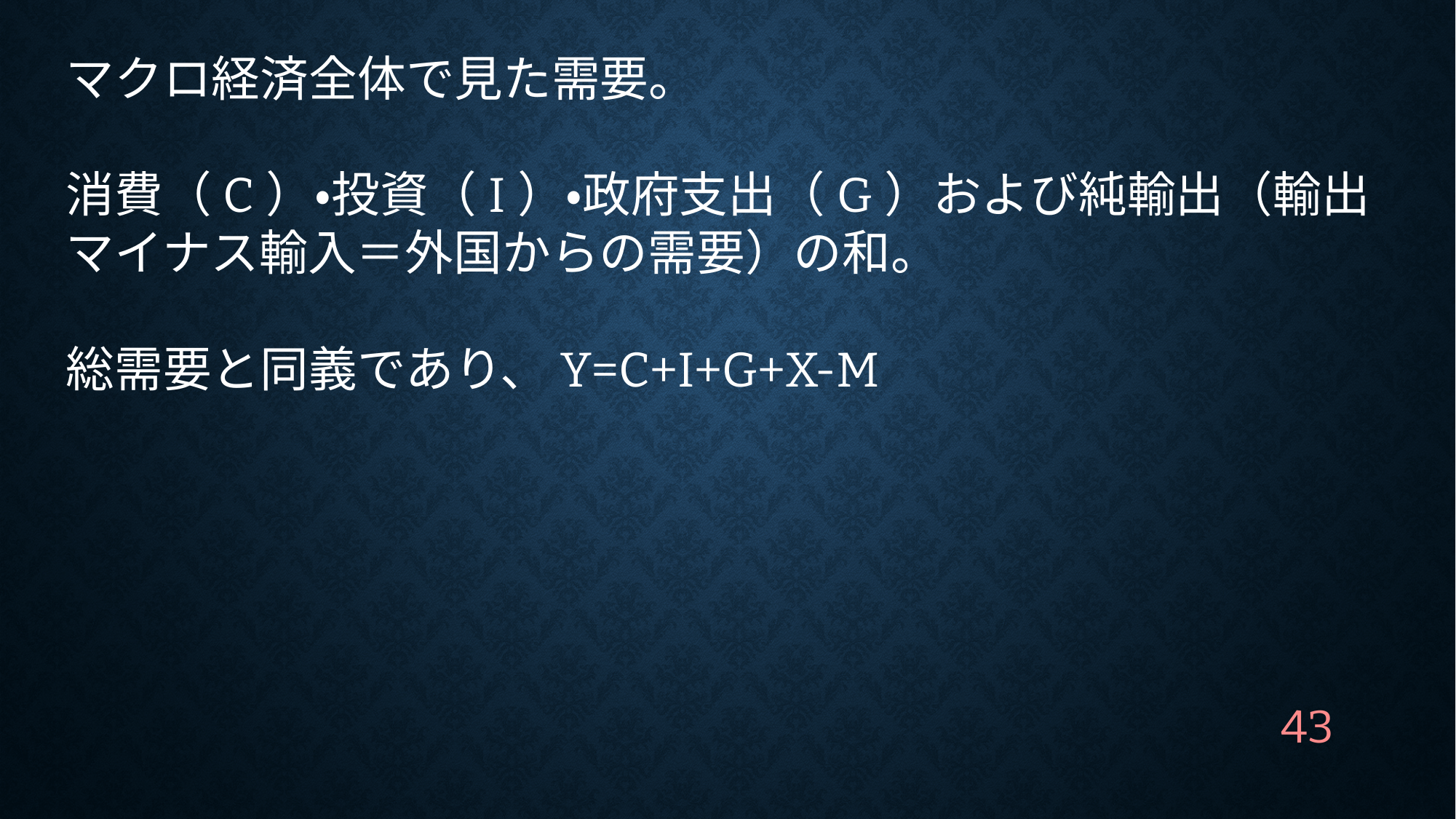

マクロ経済全体で見た需要。

消費（C）・投資（I）・政府支出（G）および純輸出（輸出マイナス輸入＝外国からの需要）の和。

総需要と同義であり、Y=C+I+G+X-M
43